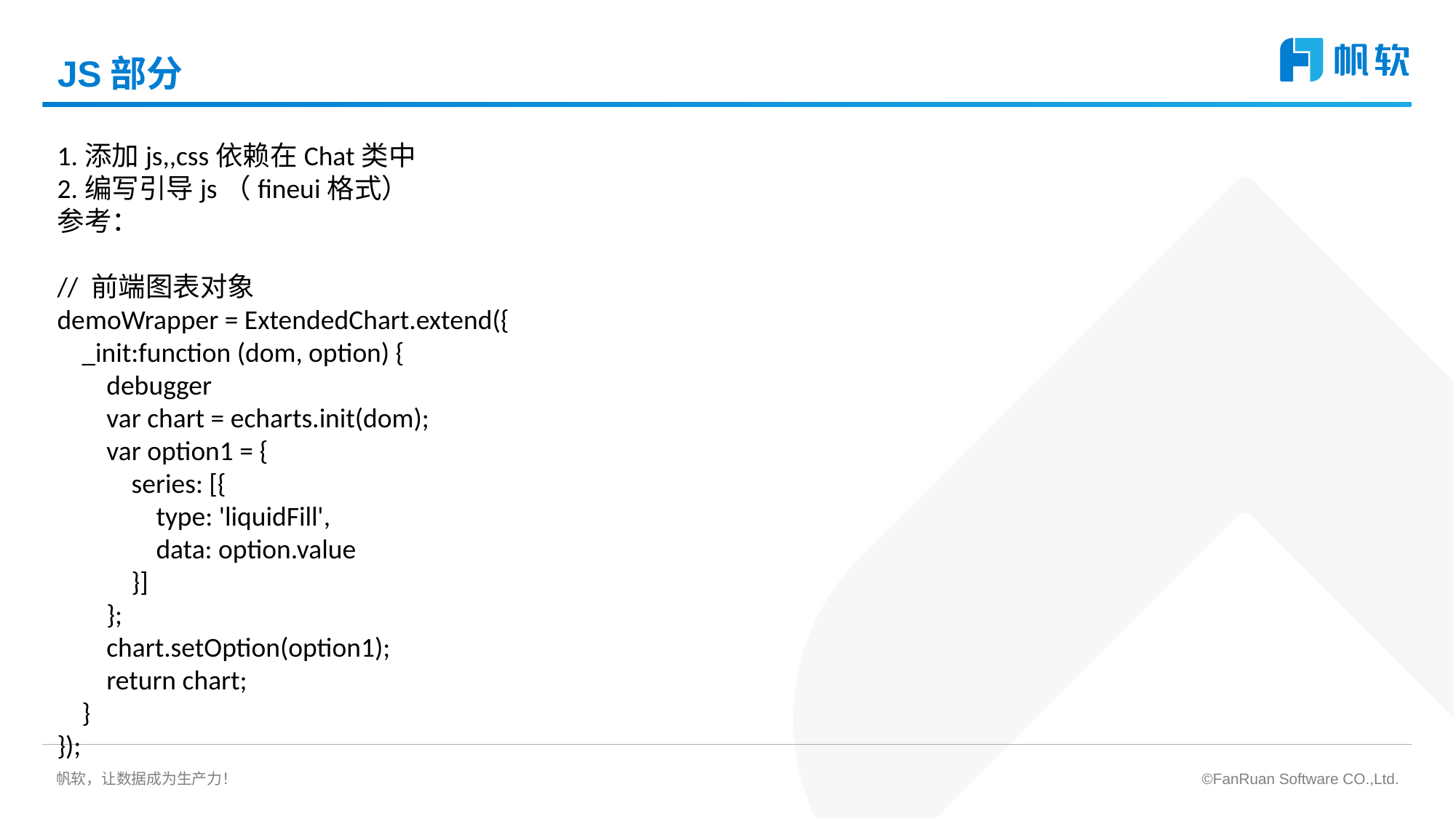

# JS部分
1.添加js,,css依赖在Chat类中
2.编写引导js（fineui格式）
参考：

// 前端图表对象
demoWrapper = ExtendedChart.extend({
    _init:function (dom, option) {
        debugger
        var chart = echarts.init(dom);
        var option1 = {
            series: [{
                type: 'liquidFill',
                data: option.value
            }]
        };
        chart.setOption(option1);
        return chart;
    }
});